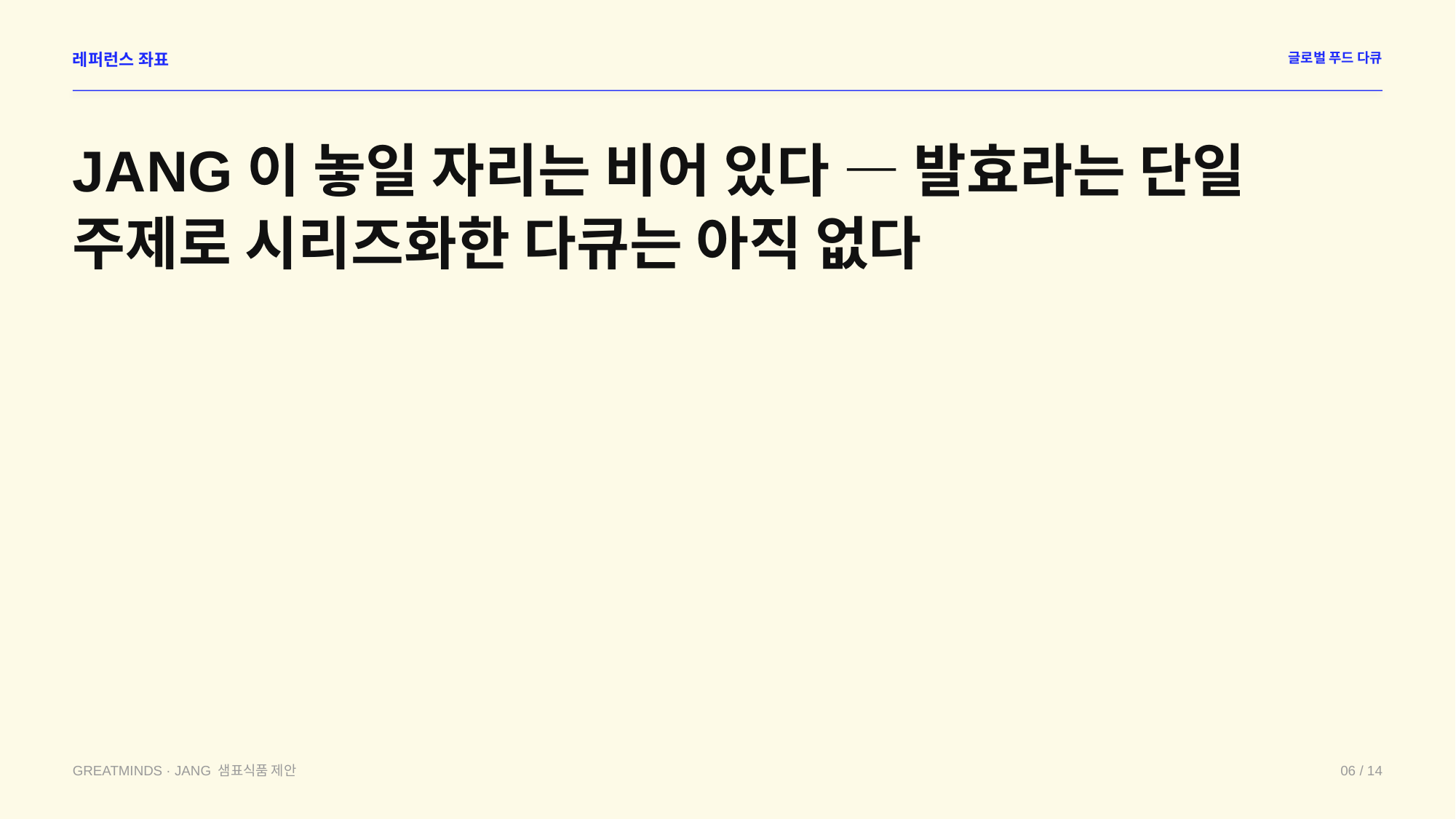

레퍼런스 좌표
글로벌 푸드 다큐

JANG이 놓일 자리는 비어 있다 — 발효라는 단일 주제로 시리즈화한 다큐는 아직 없다
GREATMINDS · JANG 샘표식품 제안
06 / 14